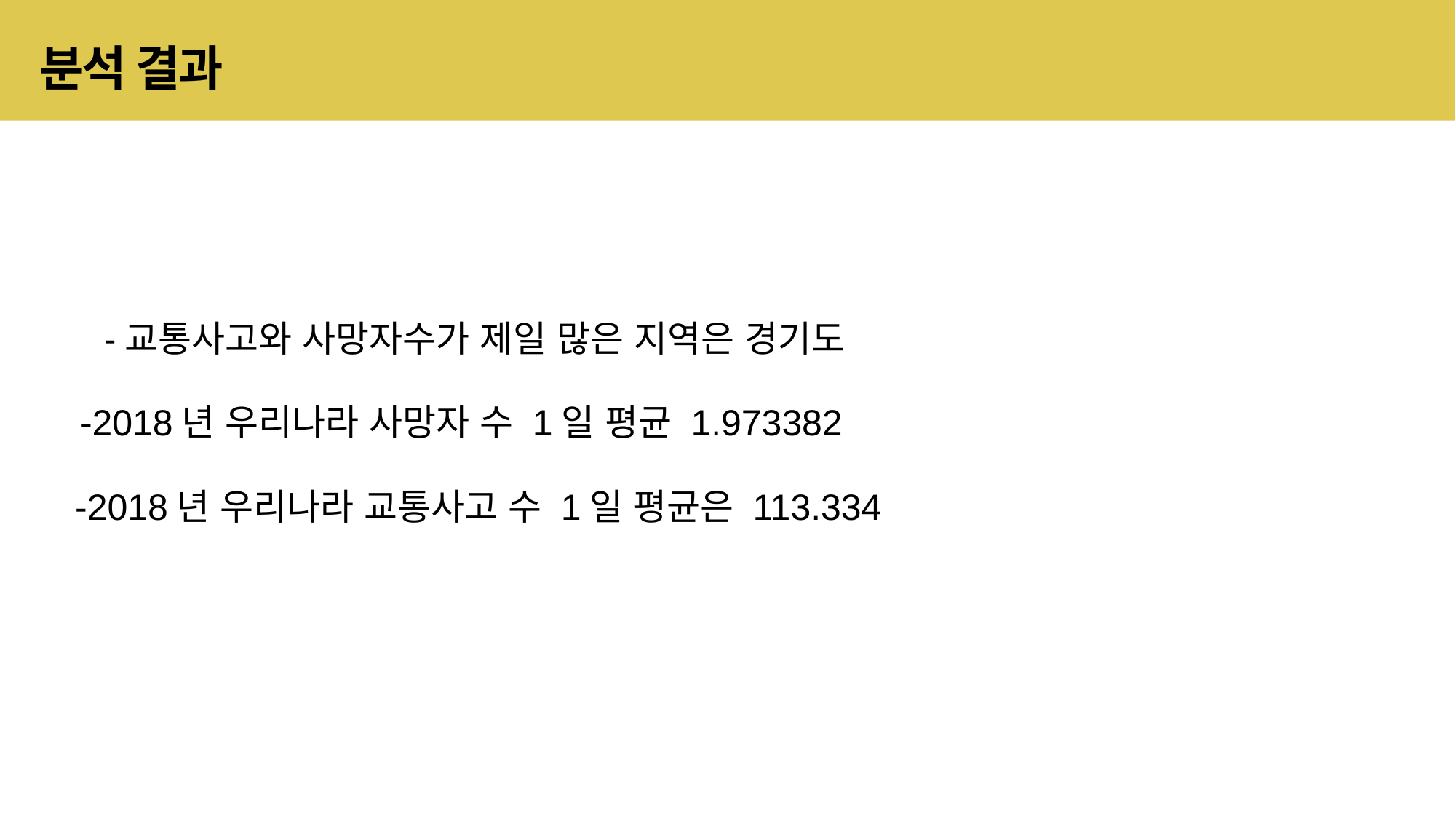

분석 결과
-교통사고와 사망자수가 제일 많은 지역은 경기도
-2018년 우리나라 사망자 수 1일 평균 1.973382
-2018년 우리나라 교통사고 수 1일 평균은 113.334